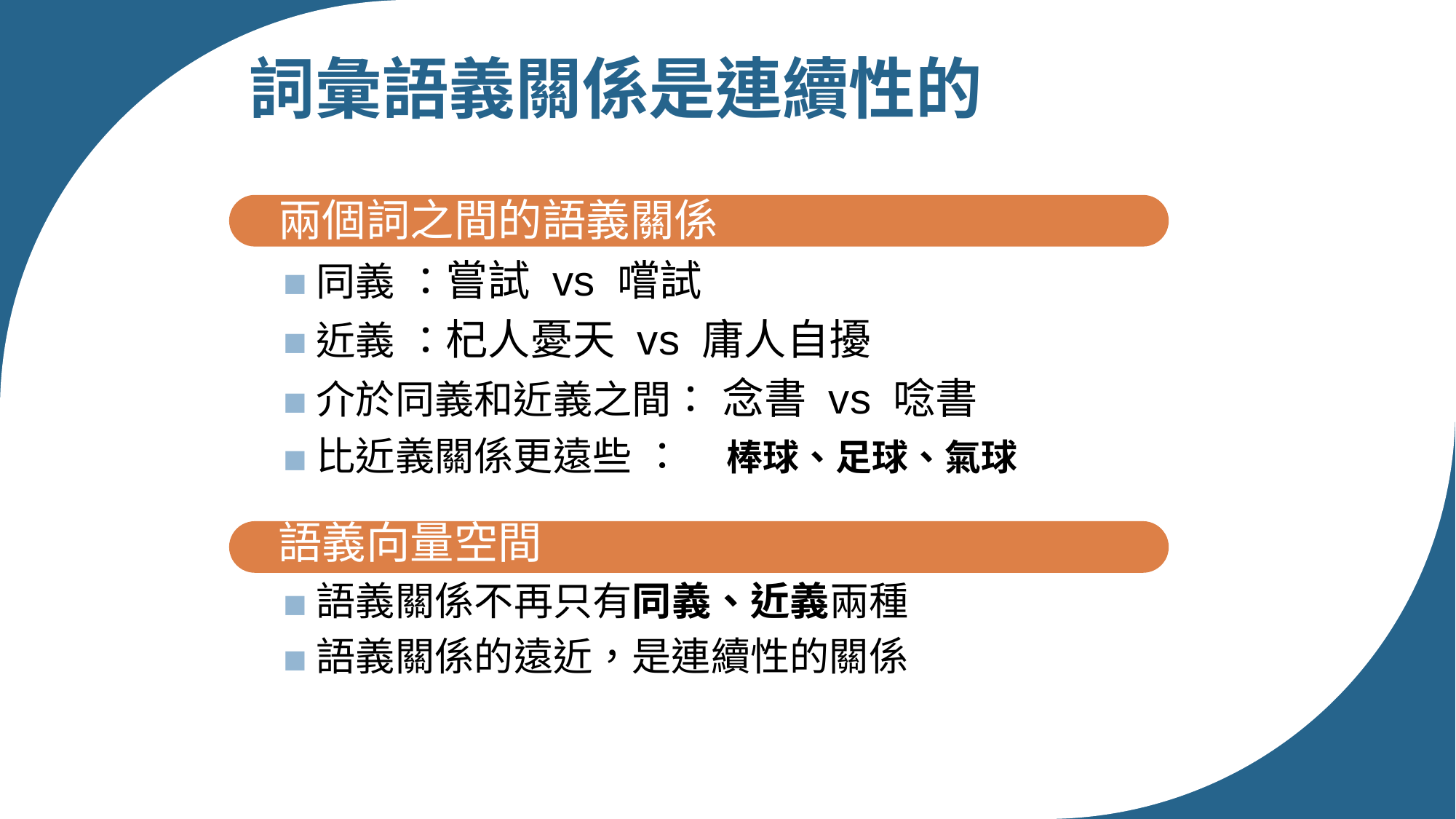

# 詞彙語義關係是連續性的
兩個詞之間的語義關係
同義 ：嘗試 vs 嚐試
近義 ：杞人憂天 vs 庸人自擾
介於同義和近義之間： 念書 vs 唸書
比近義關係更遠些 ：    棒球、足球、氣球
語義向量空間
語義關係不再只有同義、近義兩種
語義關係的遠近，是連續性的關係